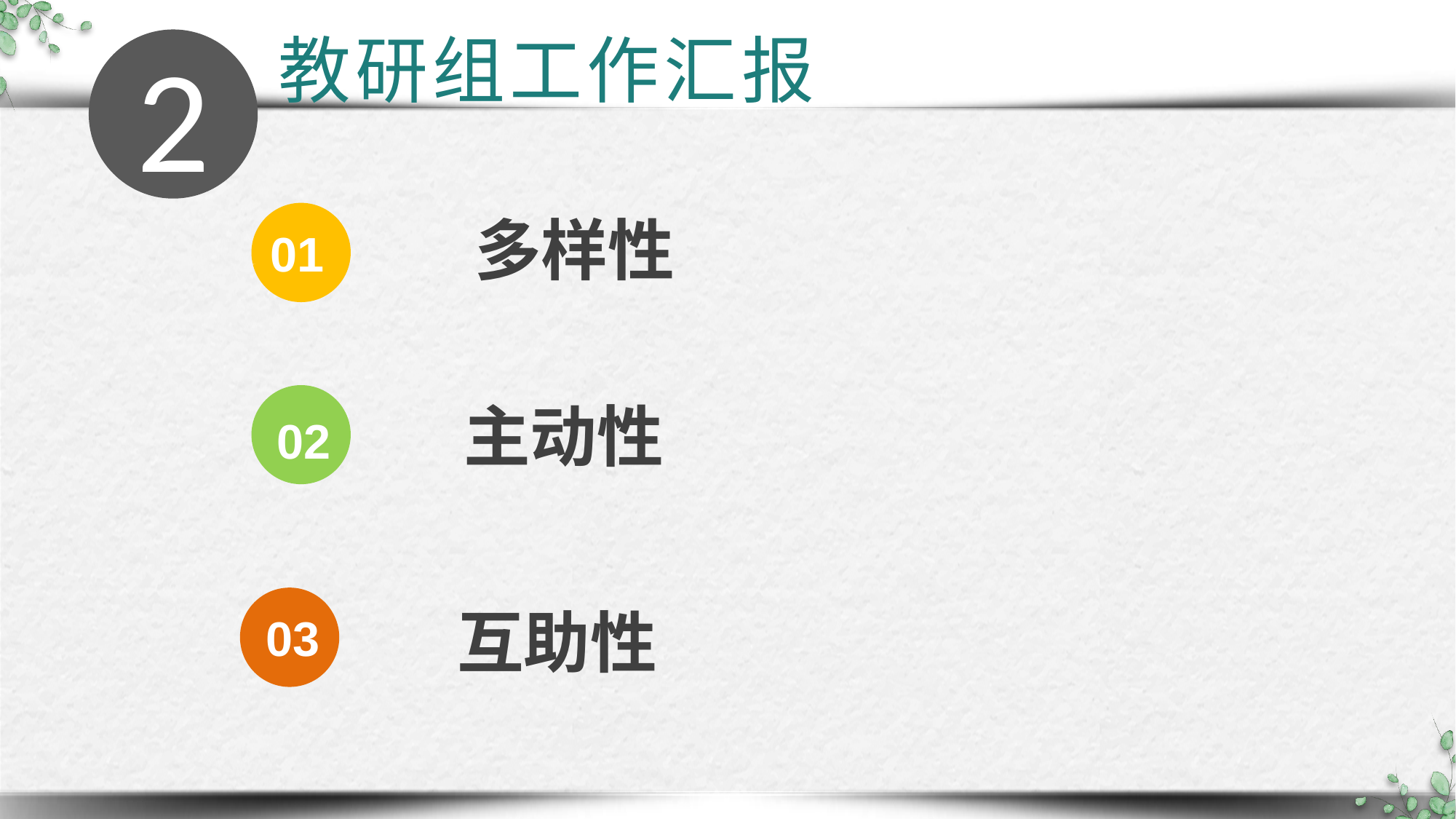

教研组工作汇报
添加幻灯片小标题
2

多样性
01

主动性
02

互助性
03
延时符